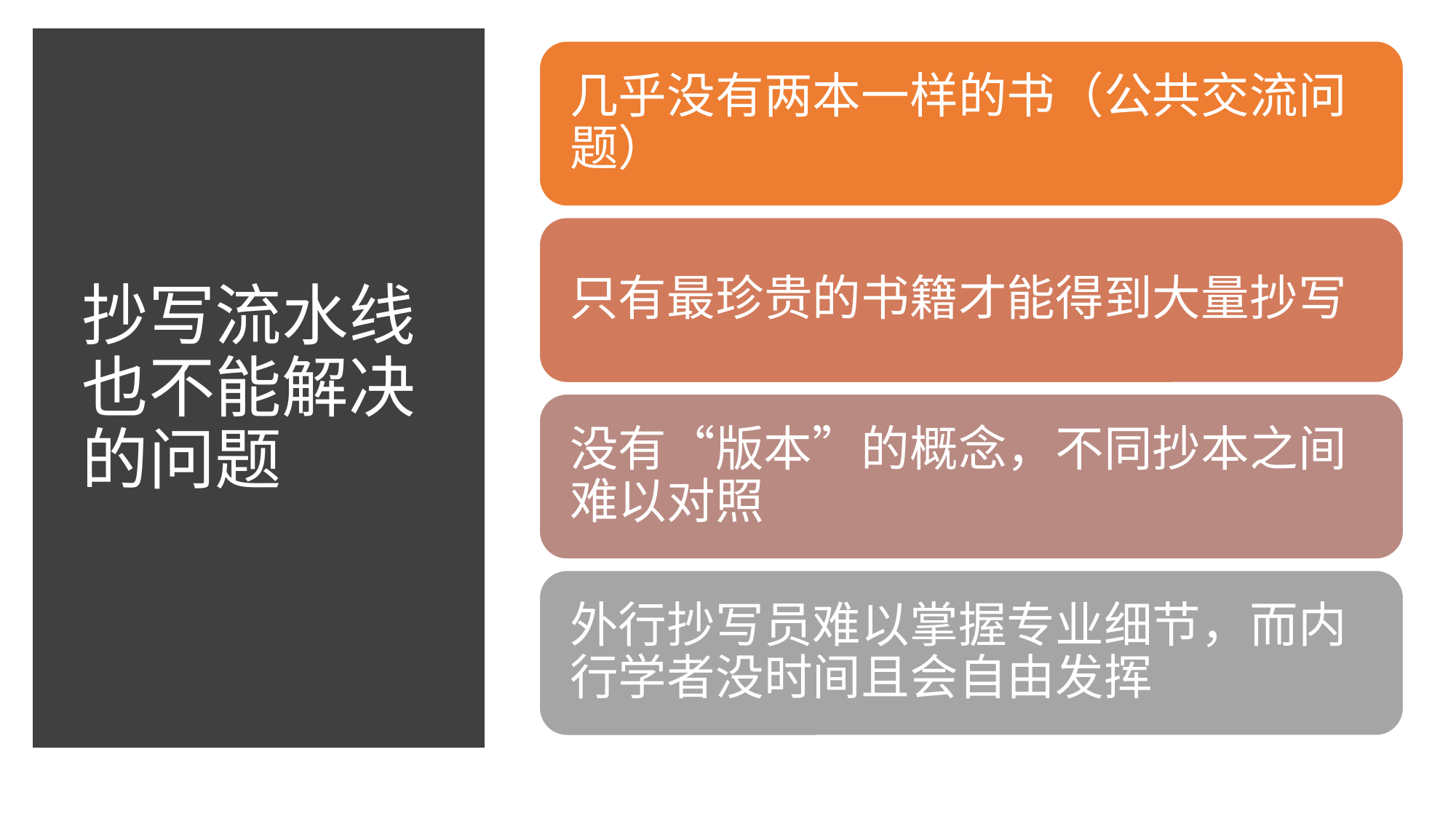

几乎没有两本一样的书（公共交流问题）
只有最珍贵的书籍才能得到大量抄写
没有“版本”的概念，不同抄本之间难以对照
外行抄写员难以掌握专业细节，而内行学者没时间且会自由发挥
# 抄写流水线也不能解决的问题